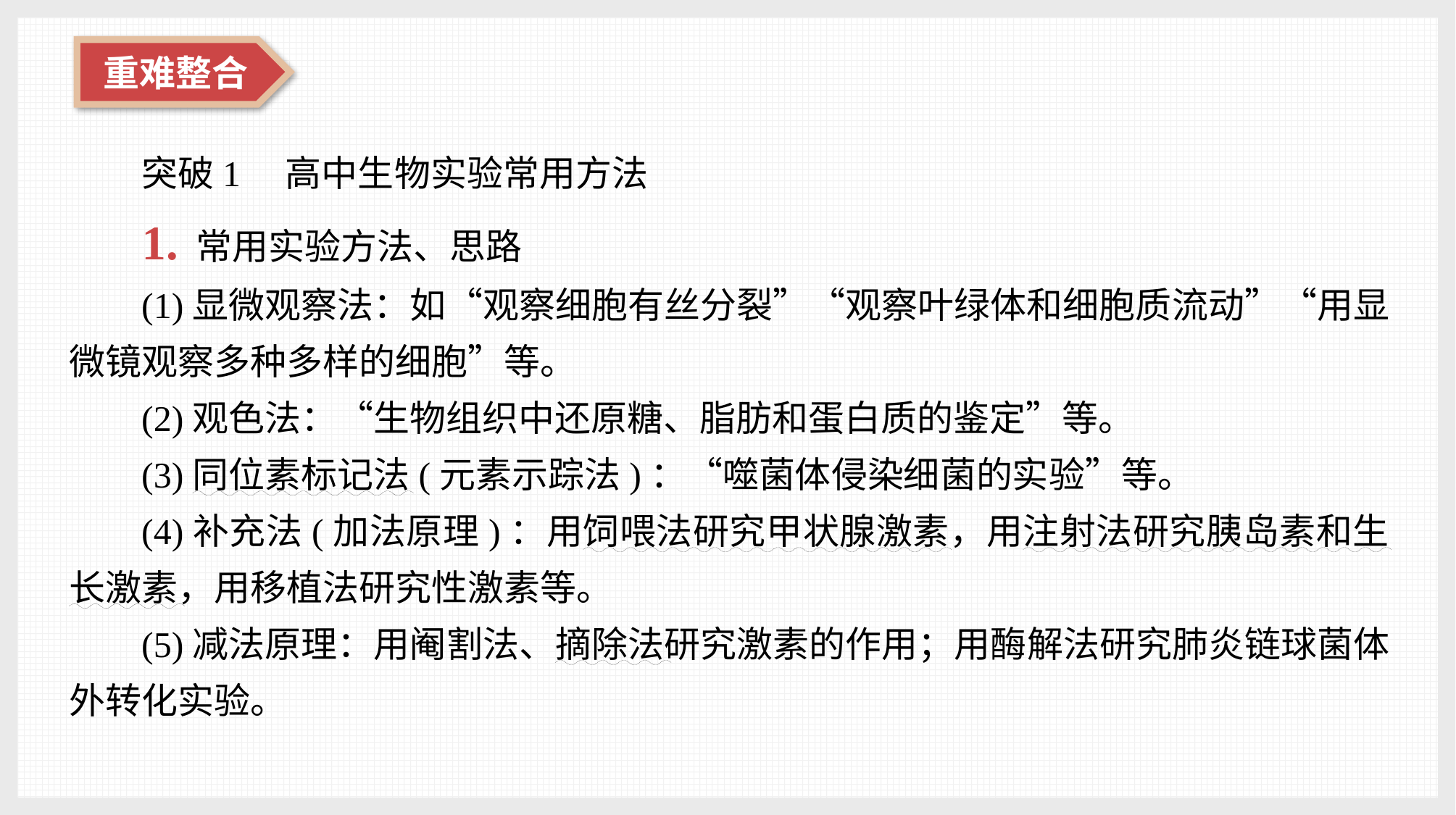

突破1　高中生物实验常用方法
1. 常用实验方法、思路
(1)显微观察法：如“观察细胞有丝分裂”“观察叶绿体和细胞质流动”“用显微镜观察多种多样的细胞”等。
(2)观色法：“生物组织中还原糖、脂肪和蛋白质的鉴定”等。
(3)同位素标记法(元素示踪法)：“噬菌体侵染细菌的实验”等。
(4)补充法(加法原理)：用饲喂法研究甲状腺激素，用注射法研究胰岛素和生长激素，用移植法研究性激素等。
(5)减法原理：用阉割法、摘除法研究激素的作用；用酶解法研究肺炎链球菌体外转化实验。